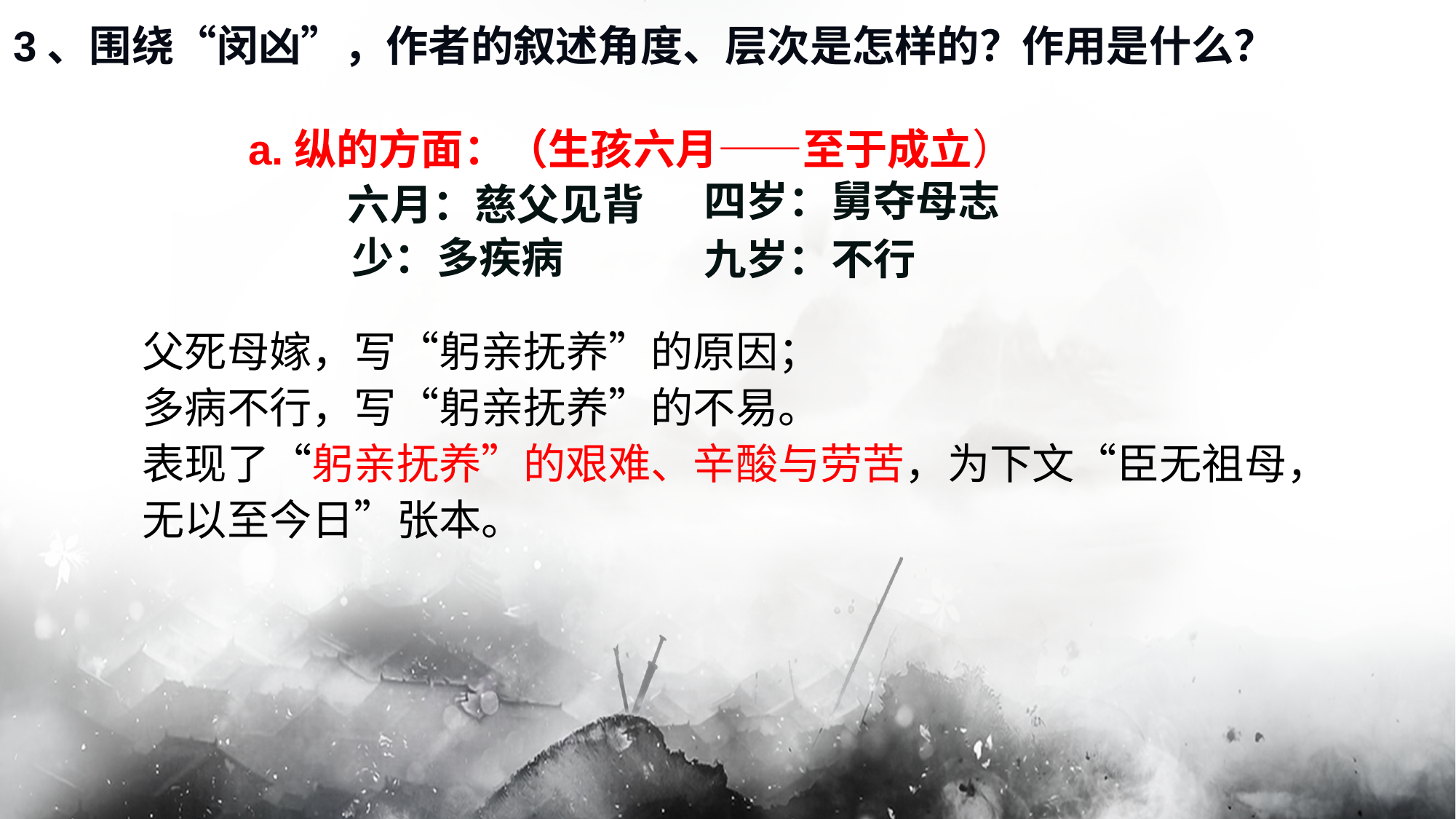

3、围绕“闵凶”，作者的叙述角度、层次是怎样的？作用是什么？
a.纵的方面：（生孩六月——至于成立）
四岁：舅夺母志
六月：慈父见背
少：多疾病
九岁：不行
父死母嫁，写“躬亲抚养”的原因；
多病不行，写“躬亲抚养”的不易。
表现了“躬亲抚养”的艰难、辛酸与劳苦，为下文“臣无祖母，无以至今日”张本。